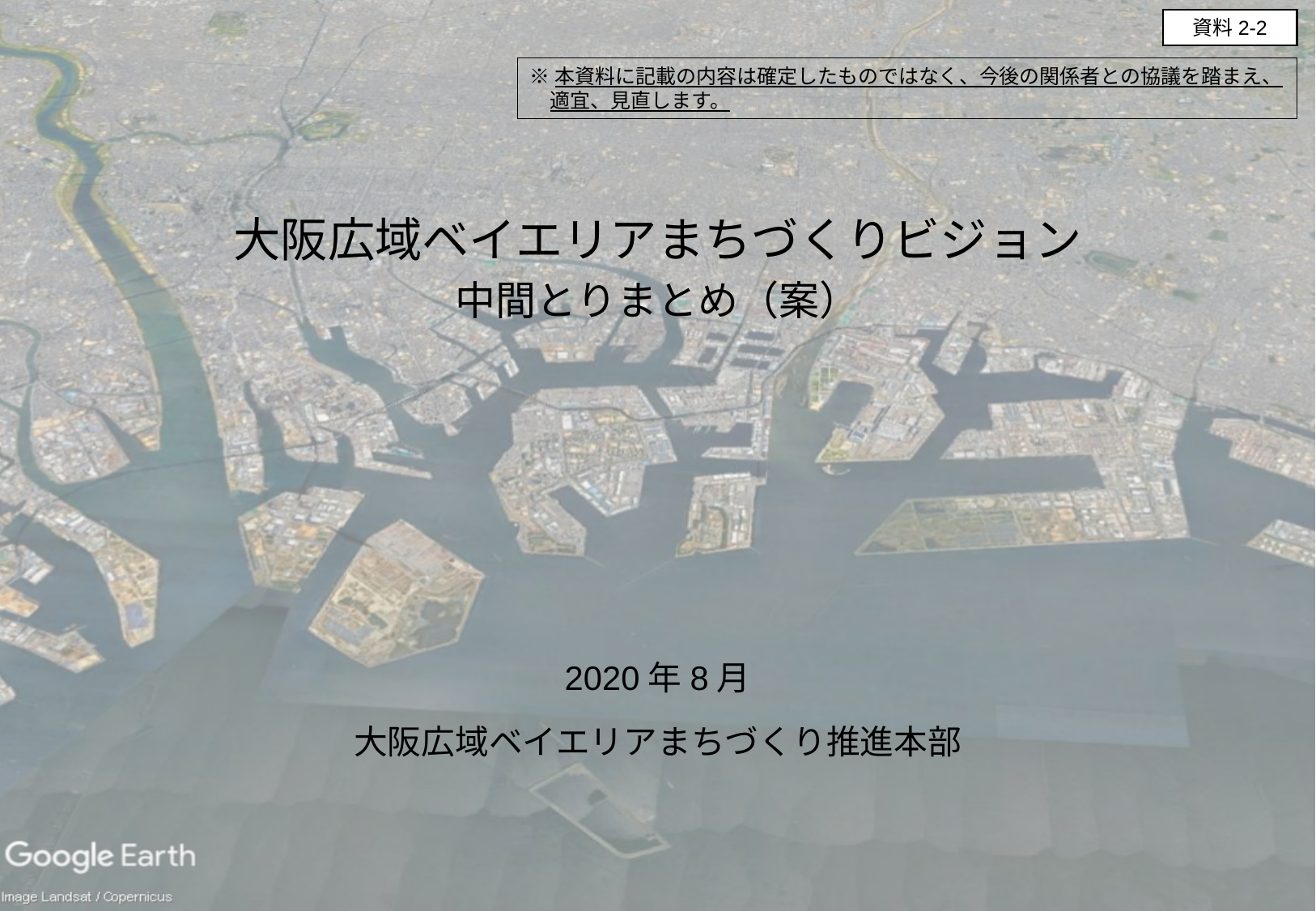

資料2-2
※本資料に記載の内容は確定したものではなく、今後の関係者との協議を踏まえ、
　適宜、見直します。
大阪広域ベイエリアまちづくりビジョン
中間とりまとめ（案）
2020年8月

大阪広域ベイエリアまちづくり推進本部